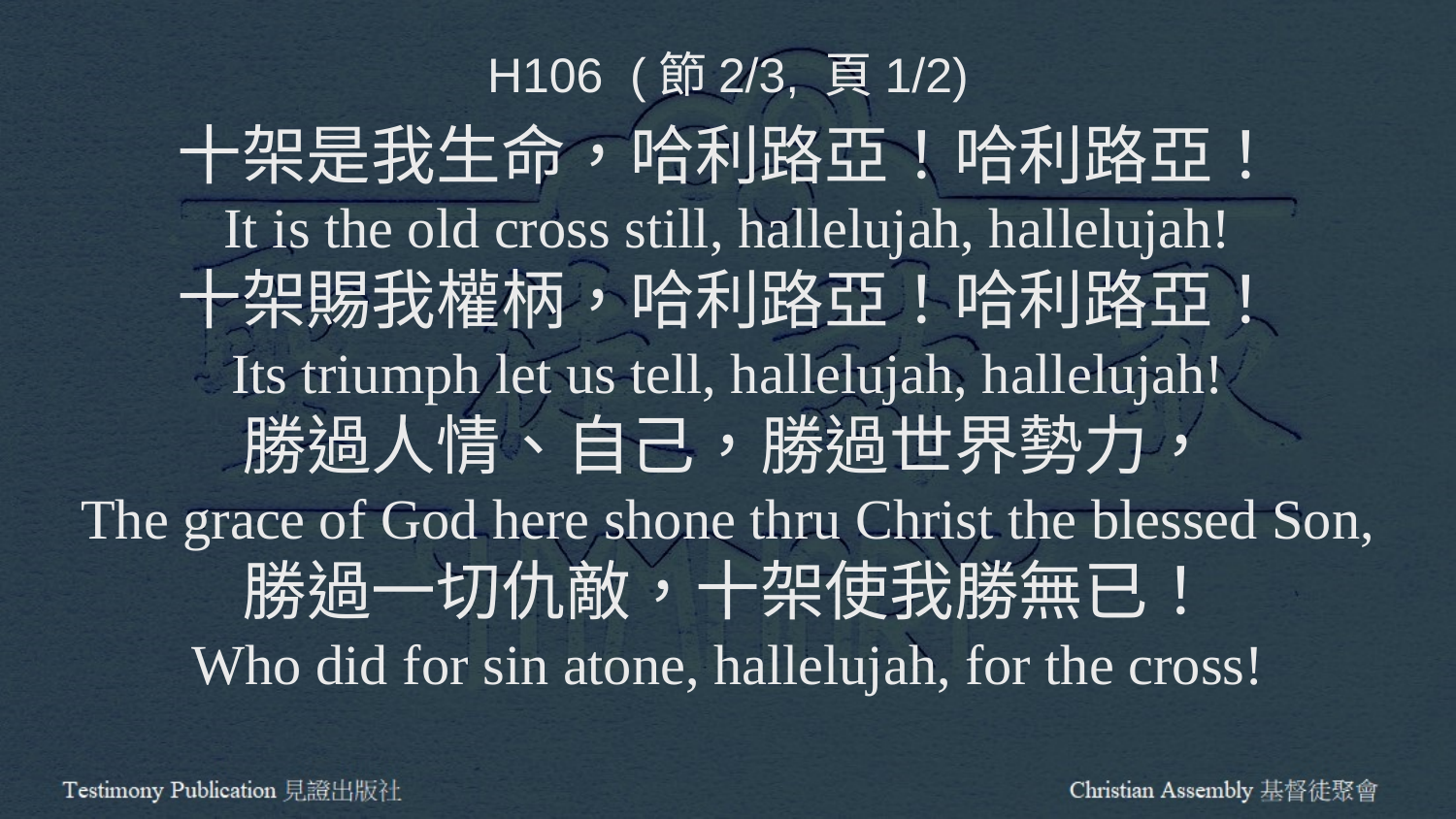

H106  (節2/3, 頁1/2)
十架是我生命，哈利路亞！哈利路亞！
It is the old cross still, hallelujah, hallelujah!
十架賜我權柄，哈利路亞！哈利路亞！
Its triumph let us tell, hallelujah, hallelujah!
勝過人情、自己，勝過世界勢力，
The grace of God here shone thru Christ the blessed Son,
勝過一切仇敵，十架使我勝無已！
Who did for sin atone, hallelujah, for the cross!